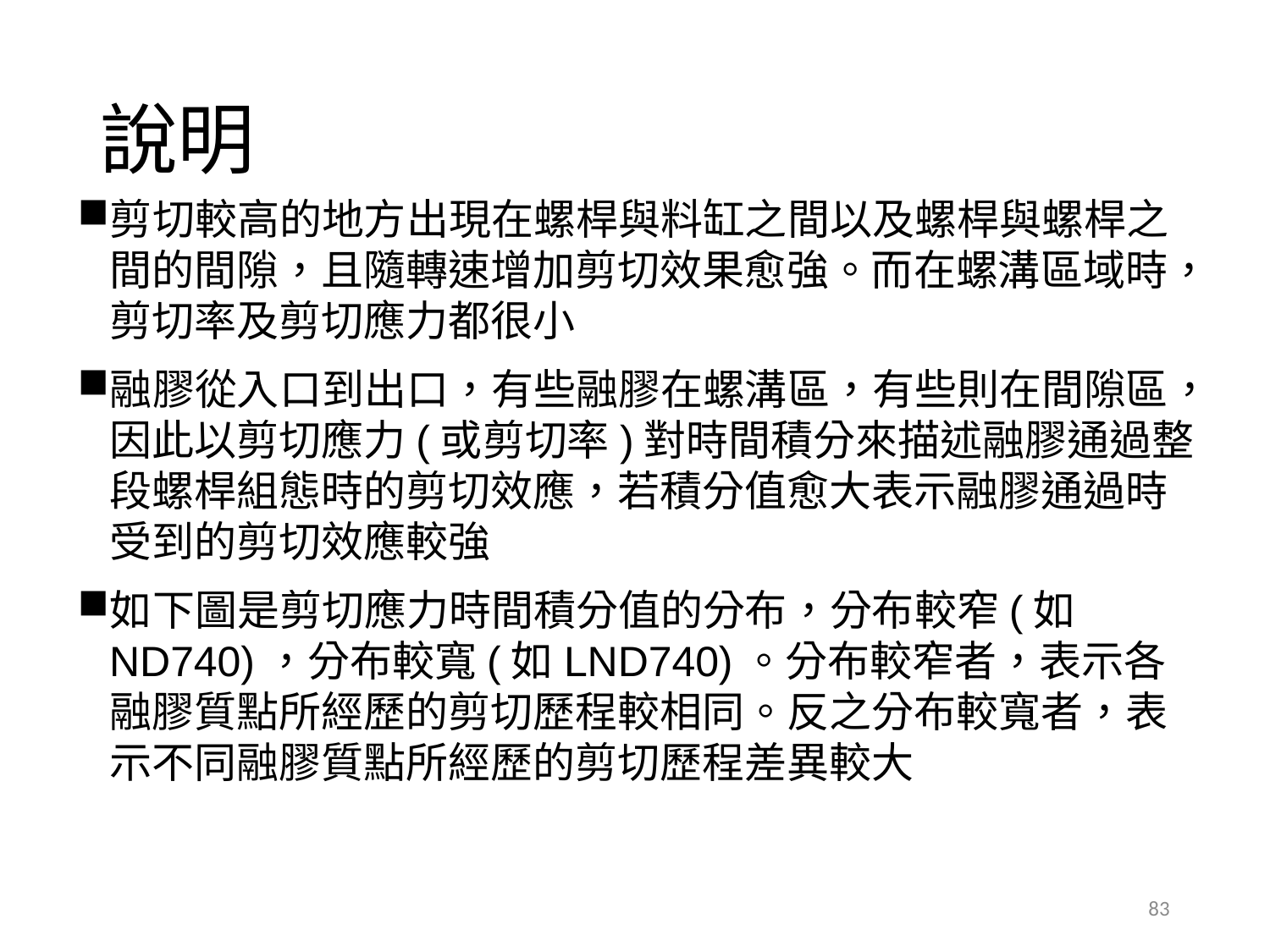

# 說明
剪切較高的地方出現在螺桿與料缸之間以及螺桿與螺桿之間的間隙，且隨轉速增加剪切效果愈強。而在螺溝區域時，剪切率及剪切應力都很小
融膠從入口到出口，有些融膠在螺溝區，有些則在間隙區，因此以剪切應力(或剪切率)對時間積分來描述融膠通過整段螺桿組態時的剪切效應，若積分值愈大表示融膠通過時受到的剪切效應較強
如下圖是剪切應力時間積分值的分布，分布較窄(如ND740)，分布較寬(如LND740)。分布較窄者，表示各融膠質點所經歷的剪切歷程較相同。反之分布較寬者，表示不同融膠質點所經歷的剪切歷程差異較大
83